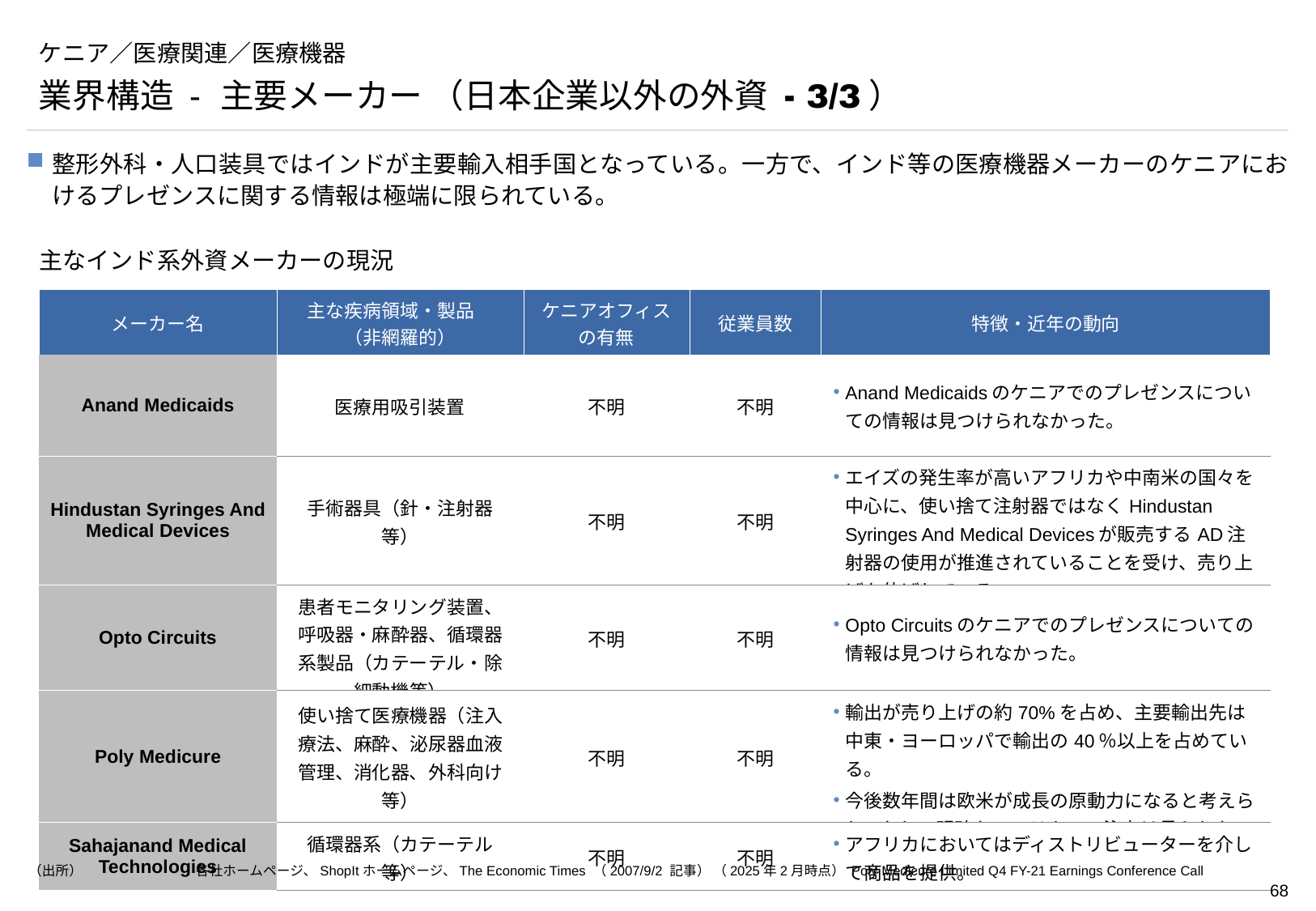

# ケニア／医療関連／医療機器
業界構造 - 主要メーカー （日本企業以外の外資 - 3/3）
整形外科・人口装具ではインドが主要輸入相手国となっている。一方で、インド等の医療機器メーカーのケニアにおけるプレゼンスに関する情報は極端に限られている。
主なインド系外資メーカーの現況
| メーカー名 | 主な疾病領域・製品　 （非網羅的） | ケニアオフィス の有無 | 従業員数 | 特徴・近年の動向 |
| --- | --- | --- | --- | --- |
| Anand Medicaids | 医療用吸引装置 | 不明 | 不明 | Anand Medicaidsのケニアでのプレゼンスについての情報は見つけられなかった。 |
| Hindustan Syringes And Medical Devices | 手術器具（針・注射器等） | 不明 | 不明 | エイズの発生率が高いアフリカや中南米の国々を中心に、使い捨て注射器ではなくHindustan Syringes And Medical Devicesが販売するAD注射器の使用が推進されていることを受け、売り上げを伸ばしている。 |
| Opto Circuits | 患者モニタリング装置、呼吸器・麻酔器、循環器系製品（カテーテル・除細動機等） | 不明 | 不明 | Opto Circuitsのケニアでのプレゼンスについての情報は見つけられなかった。 |
| Poly Medicure | 使い捨て医療機器（注入療法、麻酔、泌尿器血液管理、消化器、外科向け等） | 不明 | 不明 | 輸出が売り上げの約70%を占め、主要輸出先は中東・ヨーロッパで輸出の40％以上を占めている。 今後数年間は欧米が成長の原動力になると考えられており、明確なアフリカへの注力は見られない。 |
| Sahajanand Medical Technologies | 循環器系（カテーテル等） | 不明 | 不明 | アフリカにおいてはディストリビューターを介して商品を提供。 |
（出所）	各社ホームページ、ShopItホームページ、The Economic Times （2007/9/2 記事） （2025年2月時点） Poly Medicure Limited Q4 FY-21 Earnings Conference Call